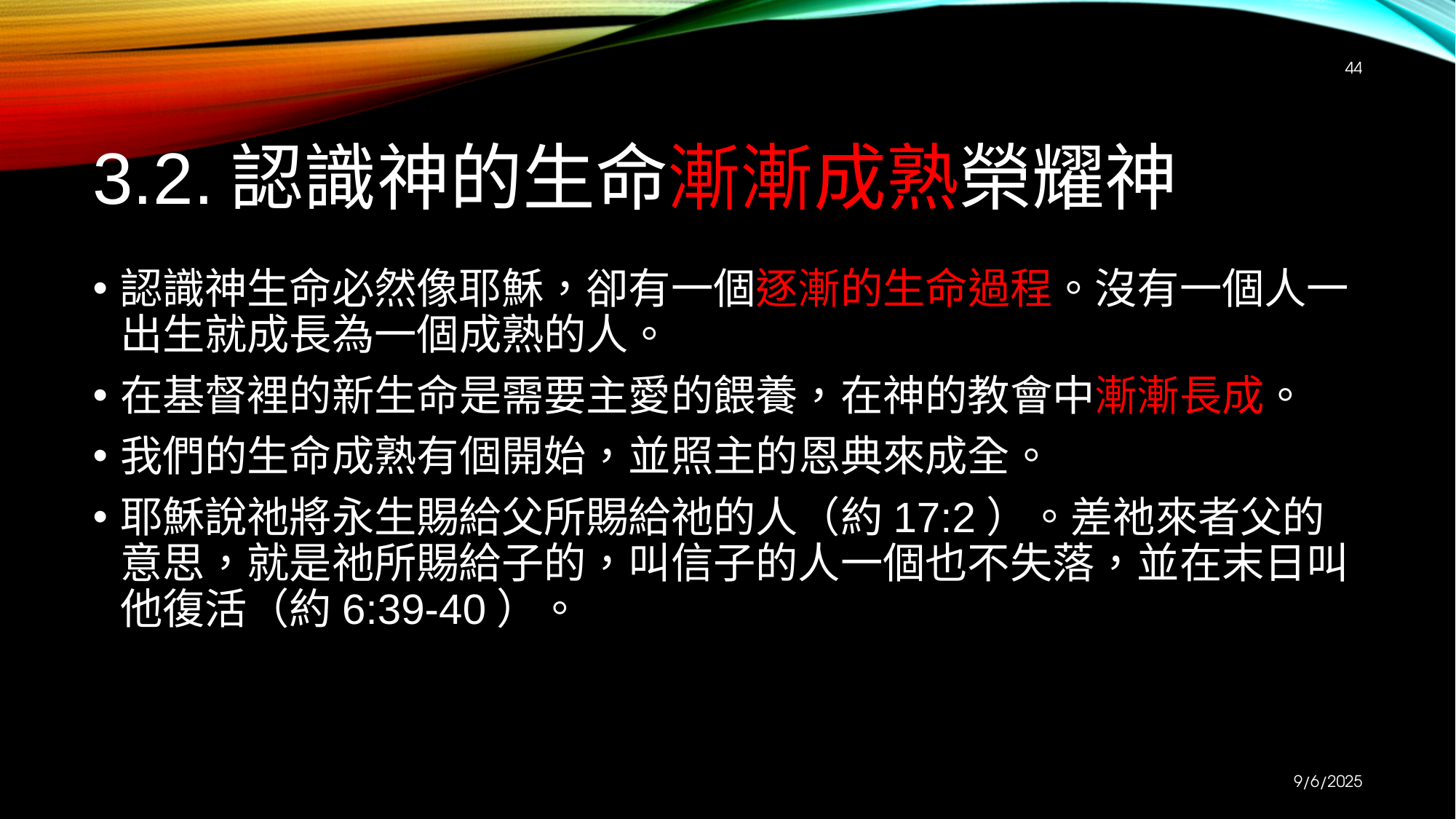

44
# 3.2.認識神的生命漸漸成熟榮耀神
認識神生命必然像耶穌，卻有一個逐漸的生命過程。沒有一個人一出生就成長為一個成熟的人。
在基督裡的新生命是需要主愛的餵養，在神的教會中漸漸長成。
我們的生命成熟有個開始，並照主的恩典來成全。
耶穌說祂將永生賜給父所賜給祂的人（約17:2）。差祂來者父的意思，就是祂所賜給子的，叫信子的人一個也不失落，並在末日叫他復活（約6:39-40）。
9/6/2025